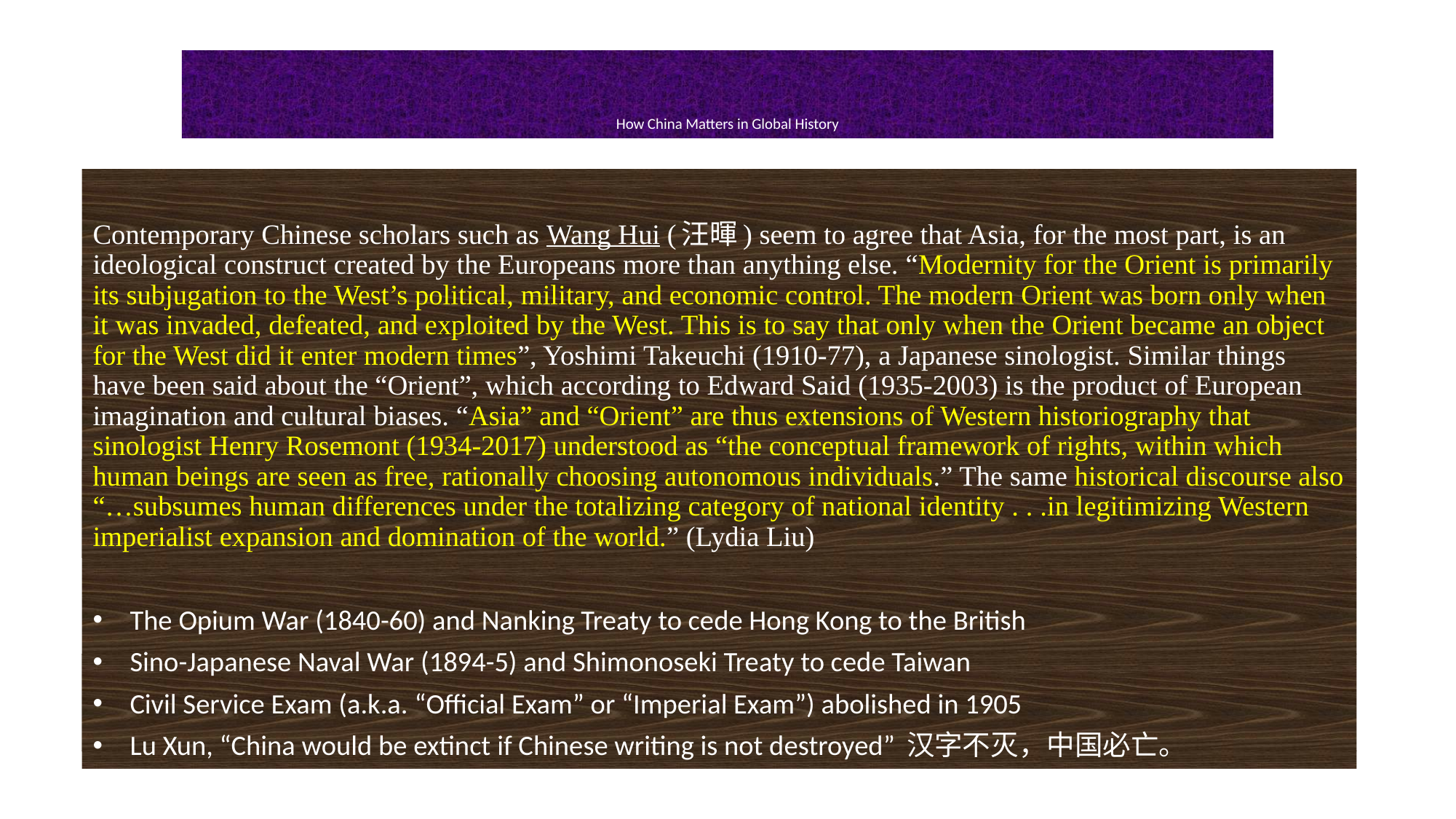

# How China Matters in Global History

Contemporary Chinese scholars such as Wang Hui (汪暉) seem to agree that Asia, for the most part, is an ideological construct created by the Europeans more than anything else. “Modernity for the Orient is primarily its subjugation to the West’s political, military, and economic control. The modern Orient was born only when it was invaded, defeated, and exploited by the West. This is to say that only when the Orient became an object for the West did it enter modern times”, Yoshimi Takeuchi (1910-77), a Japanese sinologist. Similar things have been said about the “Orient”, which according to Edward Said (1935-2003) is the product of European imagination and cultural biases. “Asia” and “Orient” are thus extensions of Western historiography that sinologist Henry Rosemont (1934-2017) understood as “the conceptual framework of rights, within which human beings are seen as free, rationally choosing autonomous individuals.” The same historical discourse also “…subsumes human differences under the totalizing category of national identity . . .in legitimizing Western imperialist expansion and domination of the world.” (Lydia Liu)

The Opium War (1840-60) and Nanking Treaty to cede Hong Kong to the British
Sino-Japanese Naval War (1894-5) and Shimonoseki Treaty to cede Taiwan
Civil Service Exam (a.k.a. “Official Exam” or “Imperial Exam”) abolished in 1905
Lu Xun, “China would be extinct if Chinese writing is not destroyed” 汉字不灭，中国必亡。